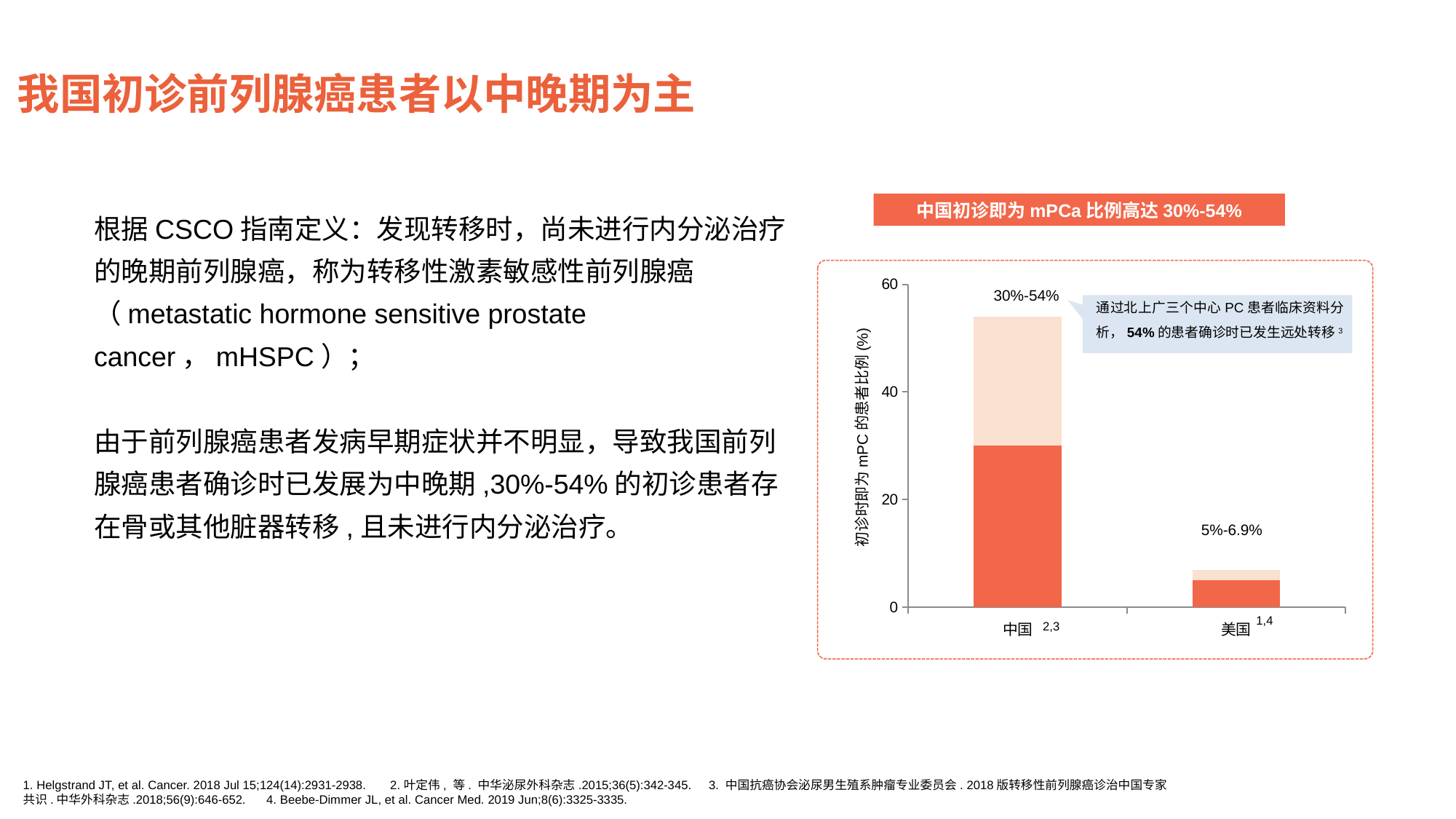

我国初诊前列腺癌患者以中晚期为主
中国初诊即为mPCa比例高达30%-54%
根据CSCO指南定义：发现转移时，尚未进行内分泌治疗的晚期前列腺癌，称为转移性激素敏感性前列腺癌（metastatic hormone sensitive prostate cancer，mHSPC）；

由于前列腺癌患者发病早期症状并不明显，导致我国前列腺癌患者确诊时已发展为中晚期,30%-54%的初诊患者存在骨或其他脏器转移,且未进行内分泌治疗。

### Chart

| Category | 中国 | 美国 |
|---|---|---|
| 中国 | 30.0 | 24.0 |
| 美国 | 5.0 | 1.9 |
30%-54%
通过北上广三个中心PC患者临床资料分析，54%的患者确诊时已发生远处转移3

初诊时即为mPC的患者比例(%)
5%-6.9%
1,4
2,3
1. Helgstrand JT, et al. Cancer. 2018 Jul 15;124(14):2931-2938.       2.叶定伟, 等. 中华泌尿外科杂志.2015;36(5):342-345.     3. 中国抗癌协会泌尿男生殖系肿瘤专业委员会. 2018版转移性前列腺癌诊治中国专家共识.中华外科杂志.2018;56(9):646-652.      4. Beebe-Dimmer JL, et al. Cancer Med. 2019 Jun;8(6):3325-3335.